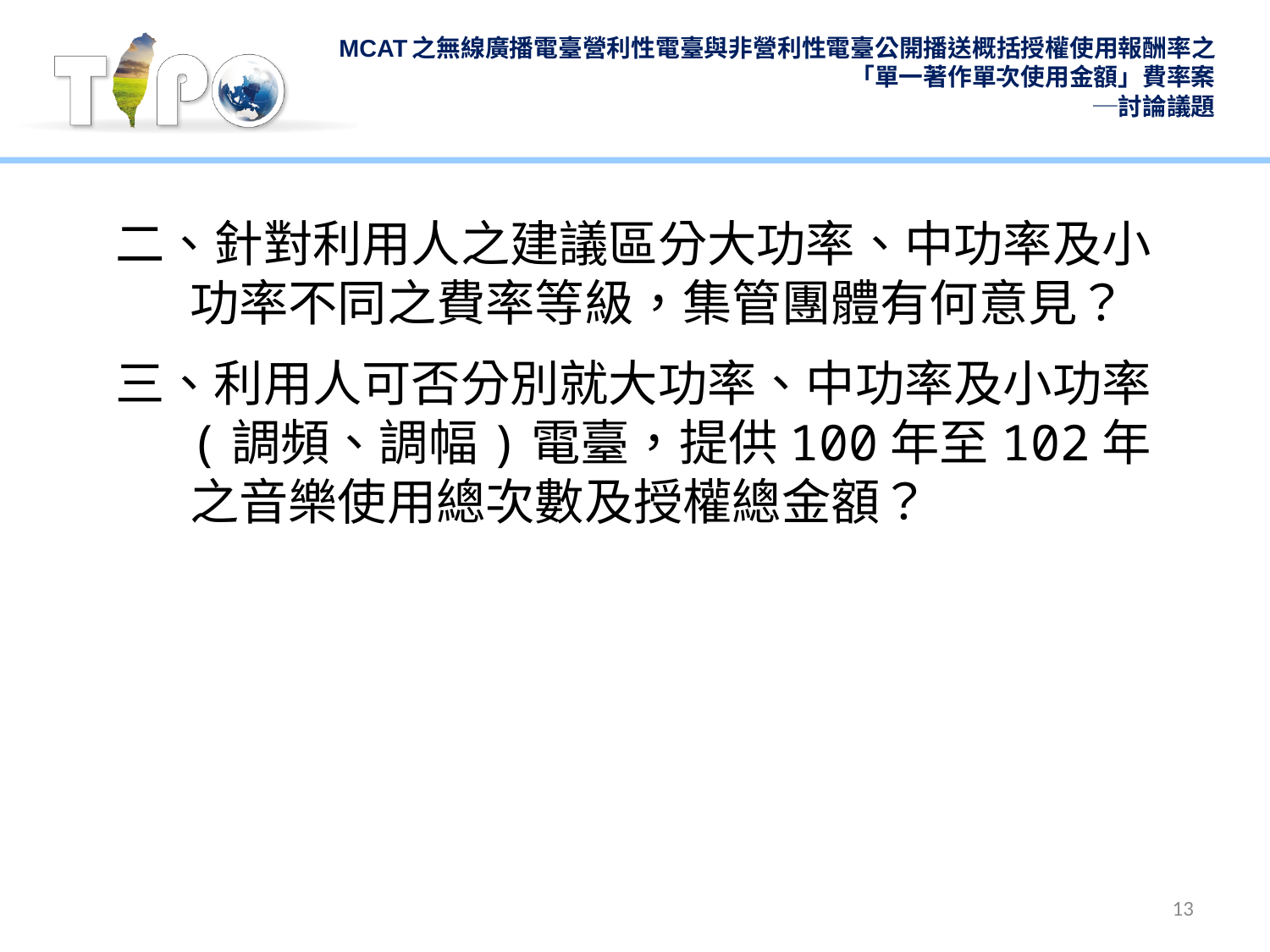

# MCAT之無線廣播電臺營利性電臺與非營利性電臺公開播送概括授權使用報酬率之「單一著作單次使用金額」費率案 ─討論議題
二、針對利用人之建議區分大功率、中功率及小功率不同之費率等級，集管團體有何意見？
三、利用人可否分別就大功率、中功率及小功率(調頻、調幅)電臺，提供100年至102年之音樂使用總次數及授權總金額？
13